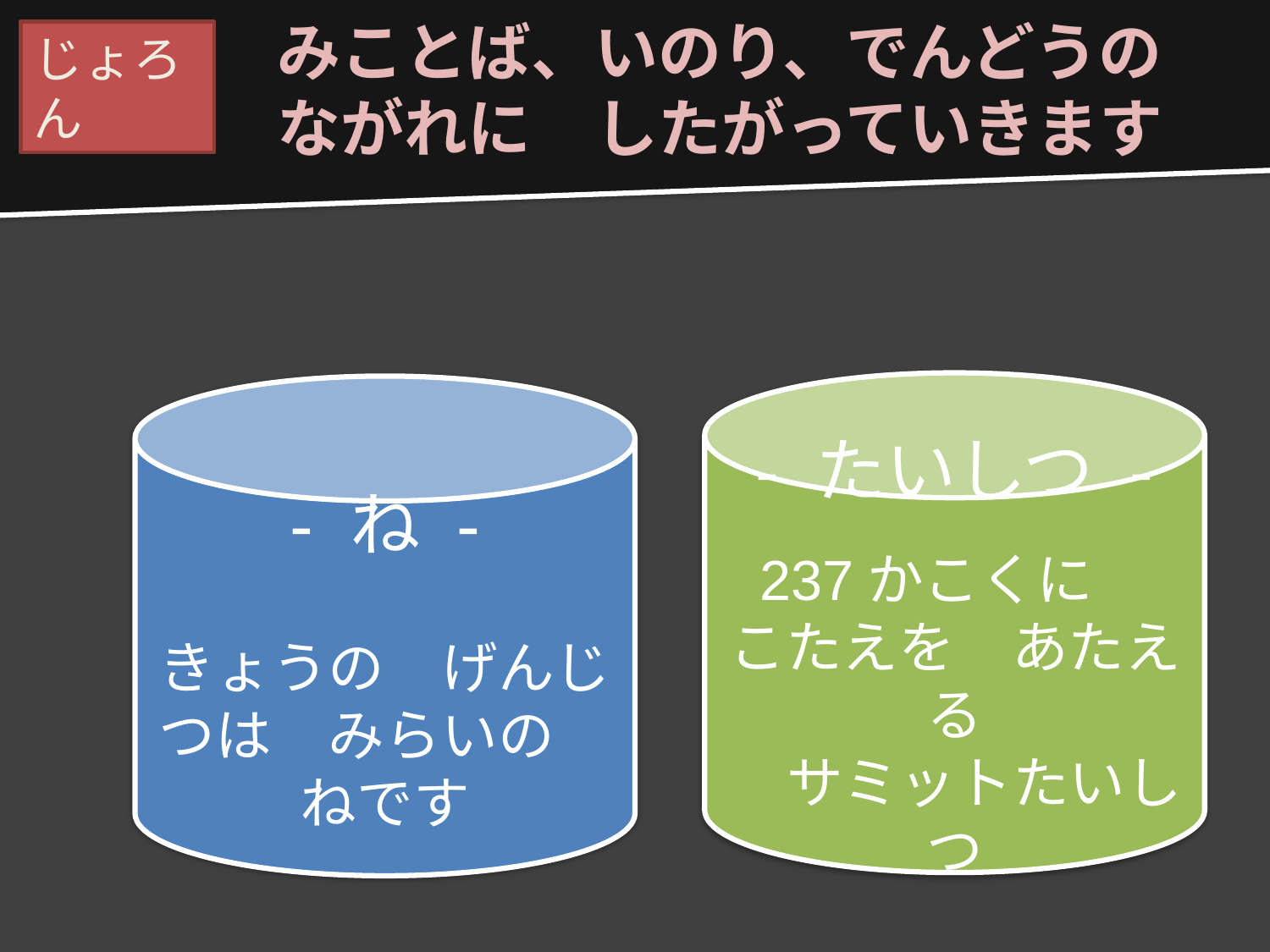

みことば、いのり、でんどうの
ながれに　したがっていきます
じょろん
- たいしつ -

237かこくに
こたえを　あたえる
　サミットたいしつ
- ね -

きょうの　げんじつは　みらいの　ねです